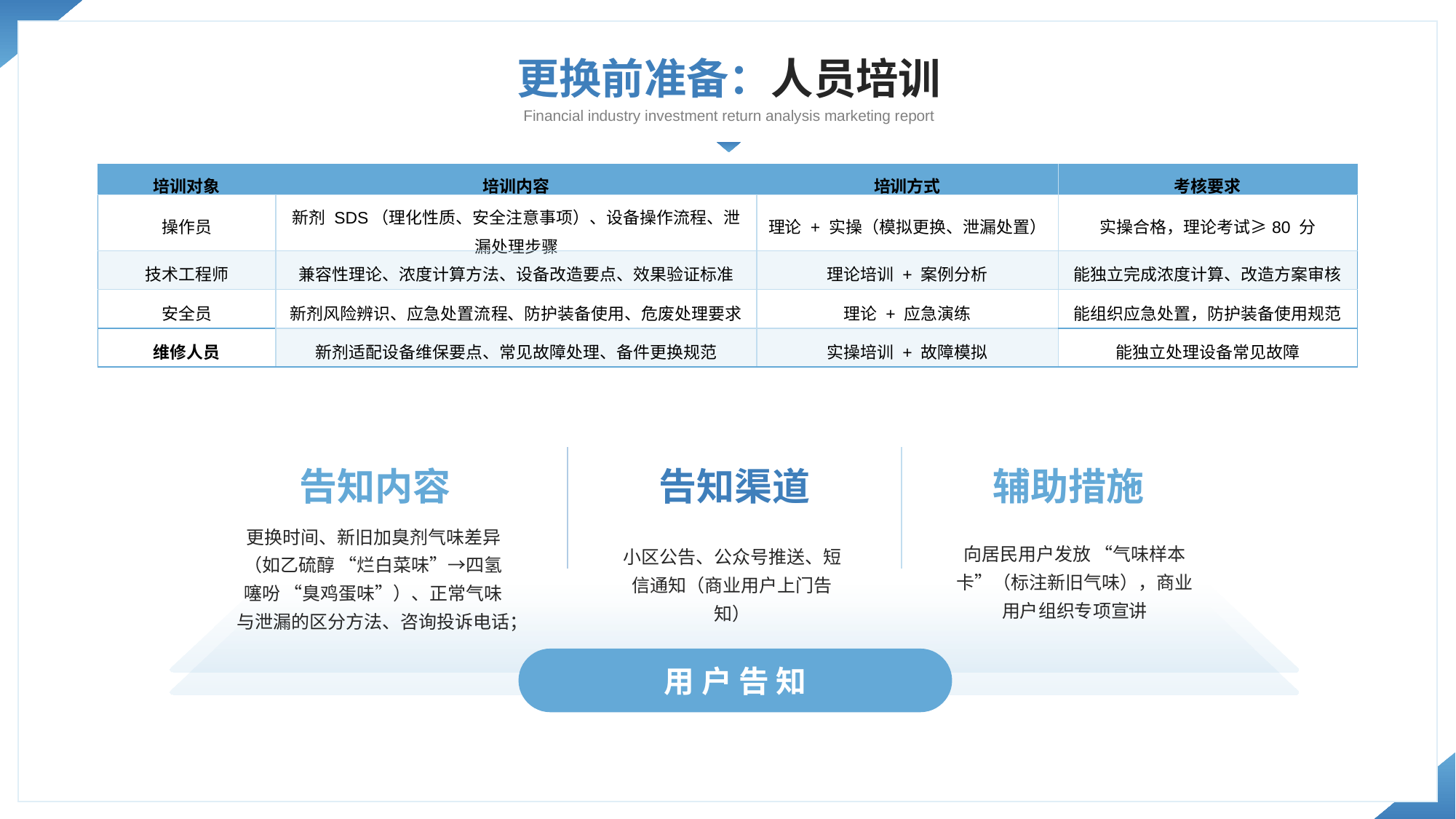

更换前准备：人员培训
Financial industry investment return analysis marketing report

| 培训对象 | 培训内容 | 培训方式 | 考核要求 |
| --- | --- | --- | --- |
| 操作员 | 新剂 SDS（理化性质、安全注意事项）、设备操作流程、泄漏处理步骤 | 理论 + 实操（模拟更换、泄漏处置） | 实操合格，理论考试≥80 分 |
| 技术工程师 | 兼容性理论、浓度计算方法、设备改造要点、效果验证标准 | 理论培训 + 案例分析 | 能独立完成浓度计算、改造方案审核 |
| 安全员 | 新剂风险辨识、应急处置流程、防护装备使用、危废处理要求 | 理论 + 应急演练 | 能组织应急处置，防护装备使用规范 |
| 维修人员 | 新剂适配设备维保要点、常见故障处理、备件更换规范 | 实操培训 + 故障模拟 | 能独立处理设备常见故障 |
告知内容
告知渠道
辅助措施
更换时间、新旧加臭剂气味差异（如乙硫醇 “烂白菜味”→四氢噻吩 “臭鸡蛋味”）、正常气味与泄漏的区分方法、咨询投诉电话；
向居民用户发放 “气味样本卡”（标注新旧气味），商业用户组织专项宣讲
小区公告、公众号推送、短信通知（商业用户上门告知）

用 户 告 知